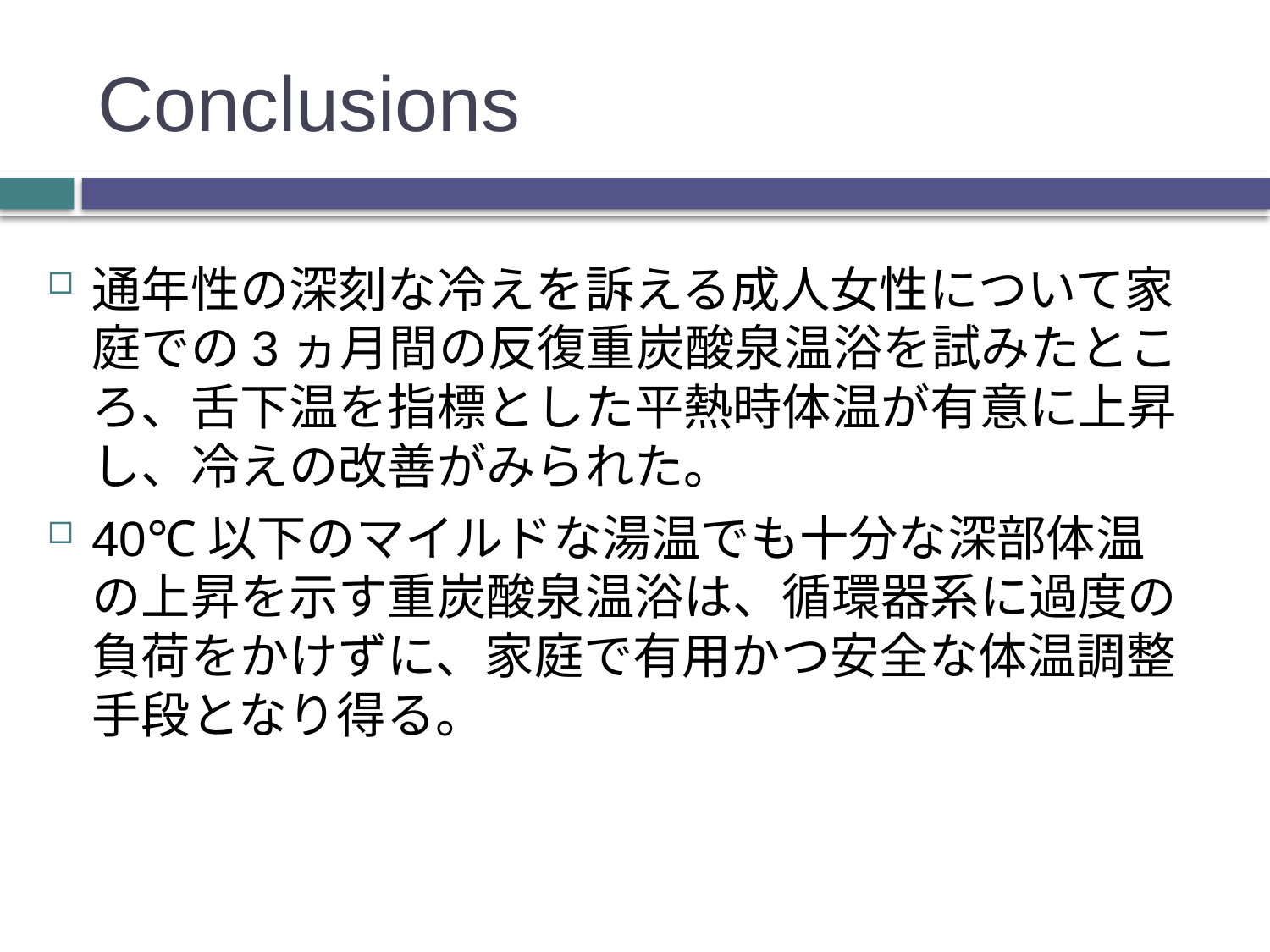

# Conclusions
通年性の深刻な冷えを訴える成人女性について家庭での3ヵ月間の反復重炭酸泉温浴を試みたところ、舌下温を指標とした平熱時体温が有意に上昇し、冷えの改善がみられた。
40℃以下のマイルドな湯温でも十分な深部体温の上昇を示す重炭酸泉温浴は、循環器系に過度の負荷をかけずに、家庭で有用かつ安全な体温調整手段となり得る。